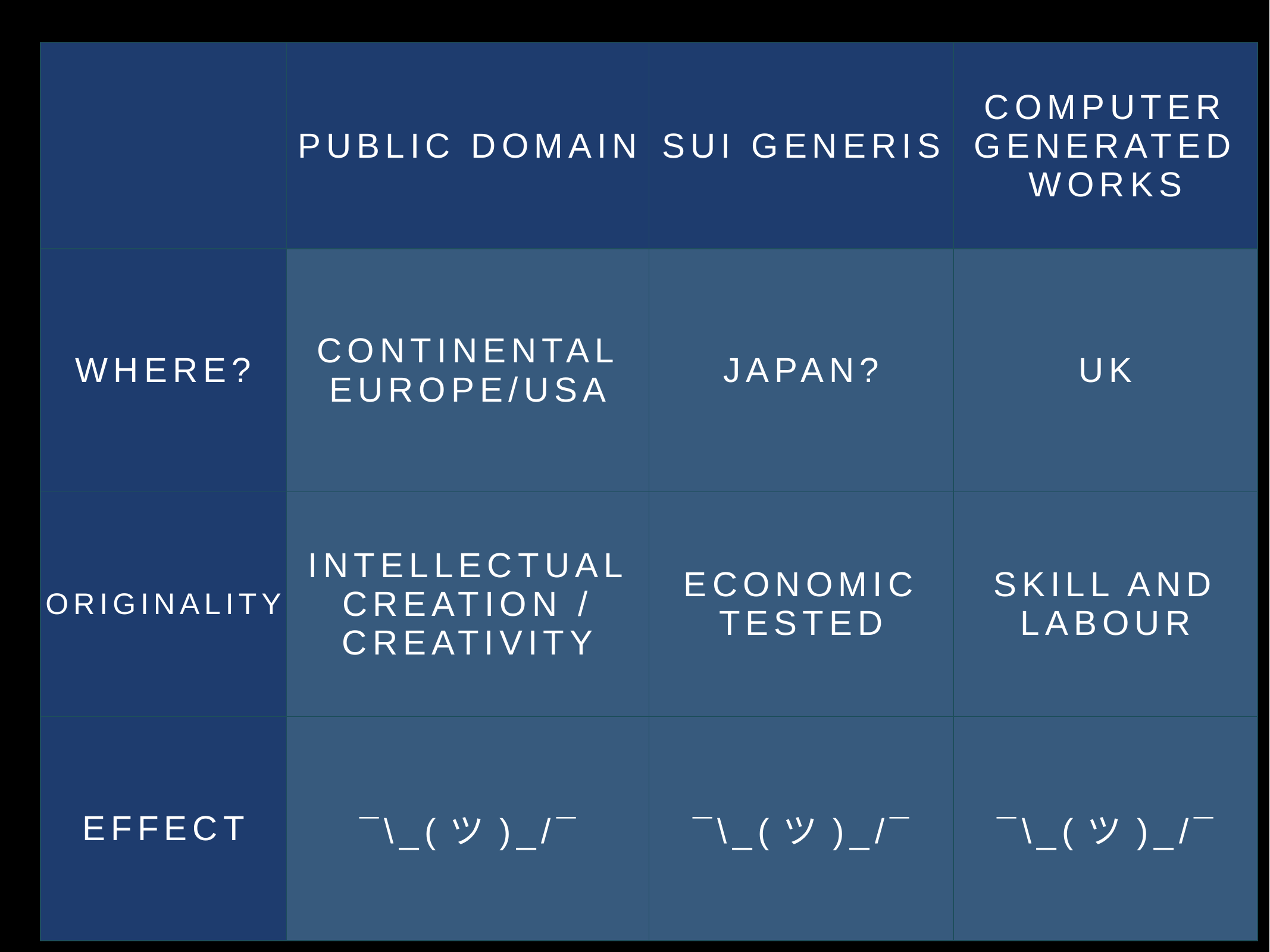

|  | Public domain | sui generis | Computer generated works |
| --- | --- | --- | --- |
| Where? | Continental Europe/USA | Japan? | UK |
| originality | Intellectual creation / Creativity | Economic tested | Skill and Labour |
| Effect | ¯\\_(ツ)\_/¯ | ¯\\_(ツ)\_/¯ | ¯\\_(ツ)\_/¯ |